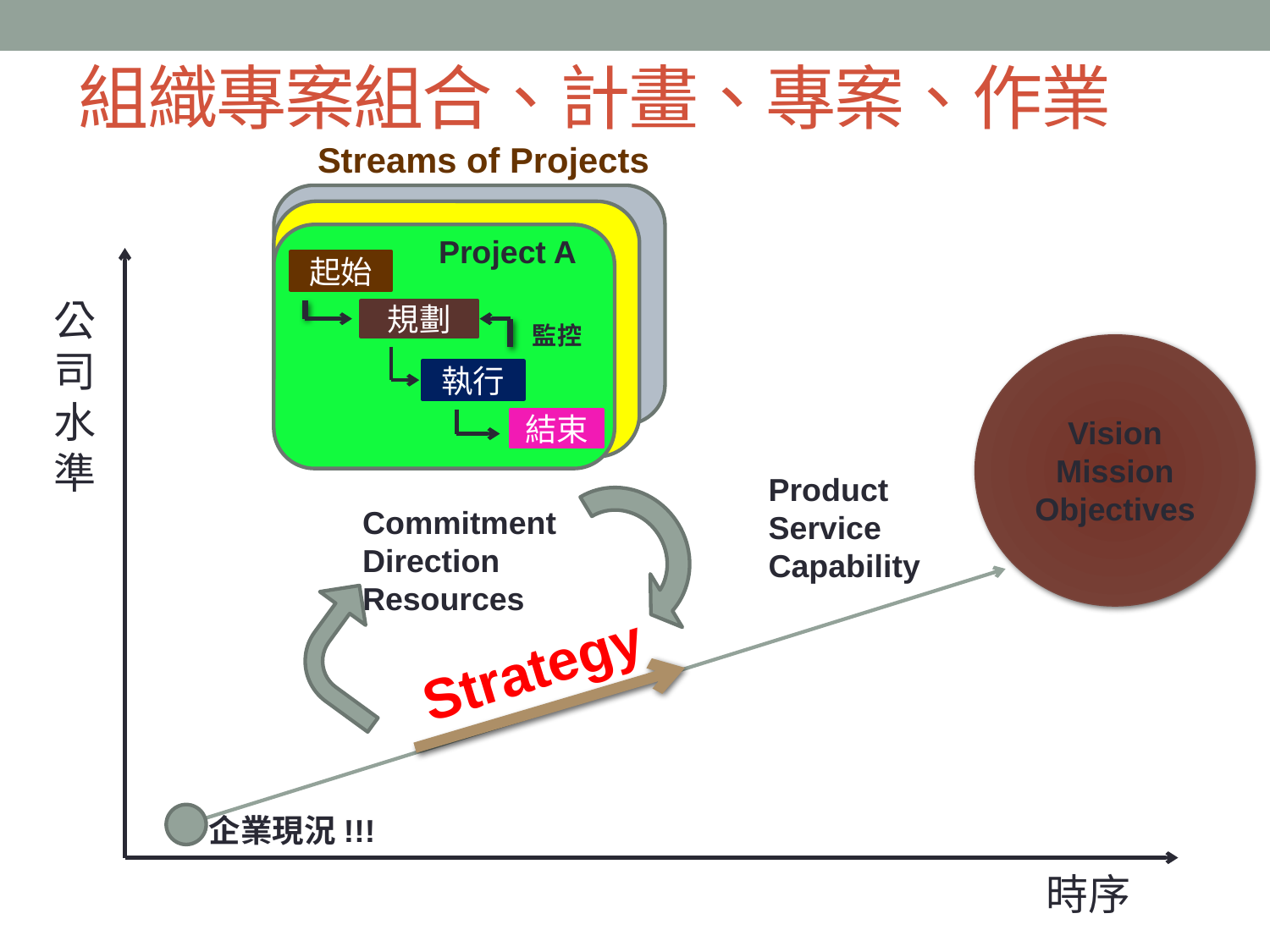

# 組織專案組合、計畫、專案、作業
Streams of Projects

起始
規劃
執行
結束
Project A
公司水準

監控
Vision
Mission
Objectives
Product
Service
Capability

Commitment
Direction
Resources

Strategy

企業現況!!!
時序